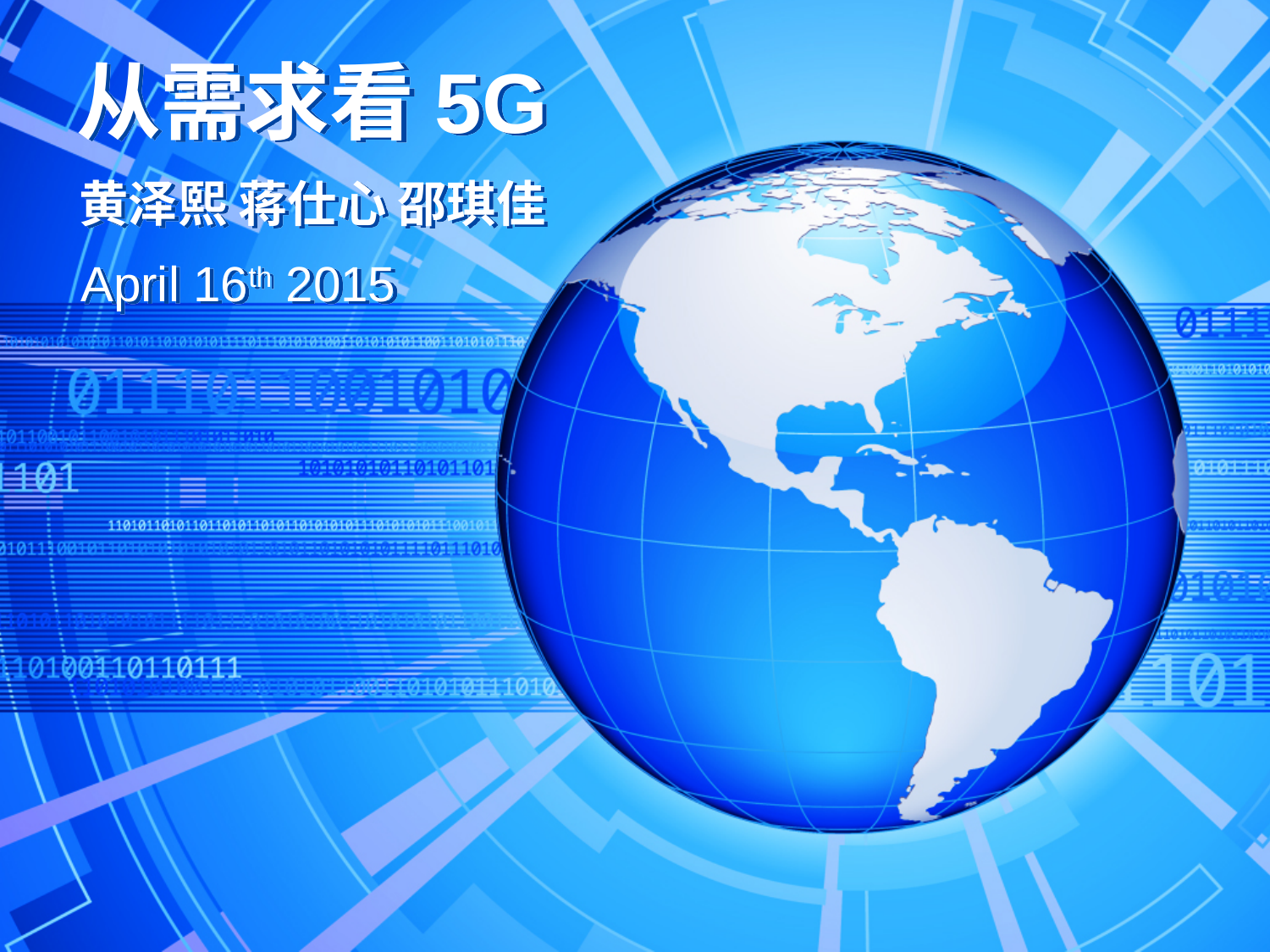

# 从需求看5G
黄泽熙 蒋仕心 邵琪佳
April 16th 2015